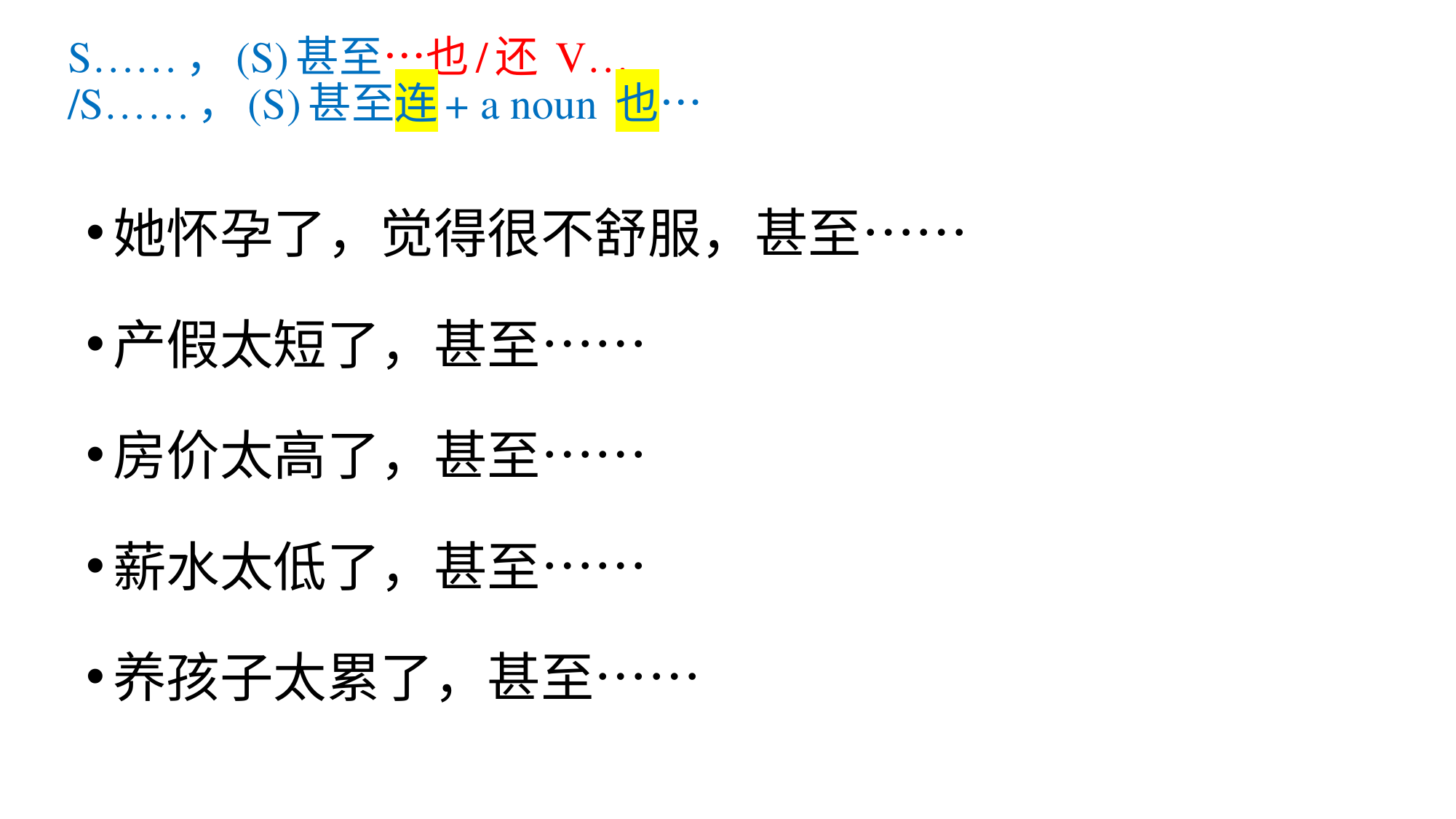

# S……，(S)甚至…也/还 V… /S……，(S)甚至连+ a noun 也…
她怀孕了，觉得很不舒服，甚至……
产假太短了，甚至……
房价太高了，甚至……
薪水太低了，甚至……
养孩子太累了，甚至……